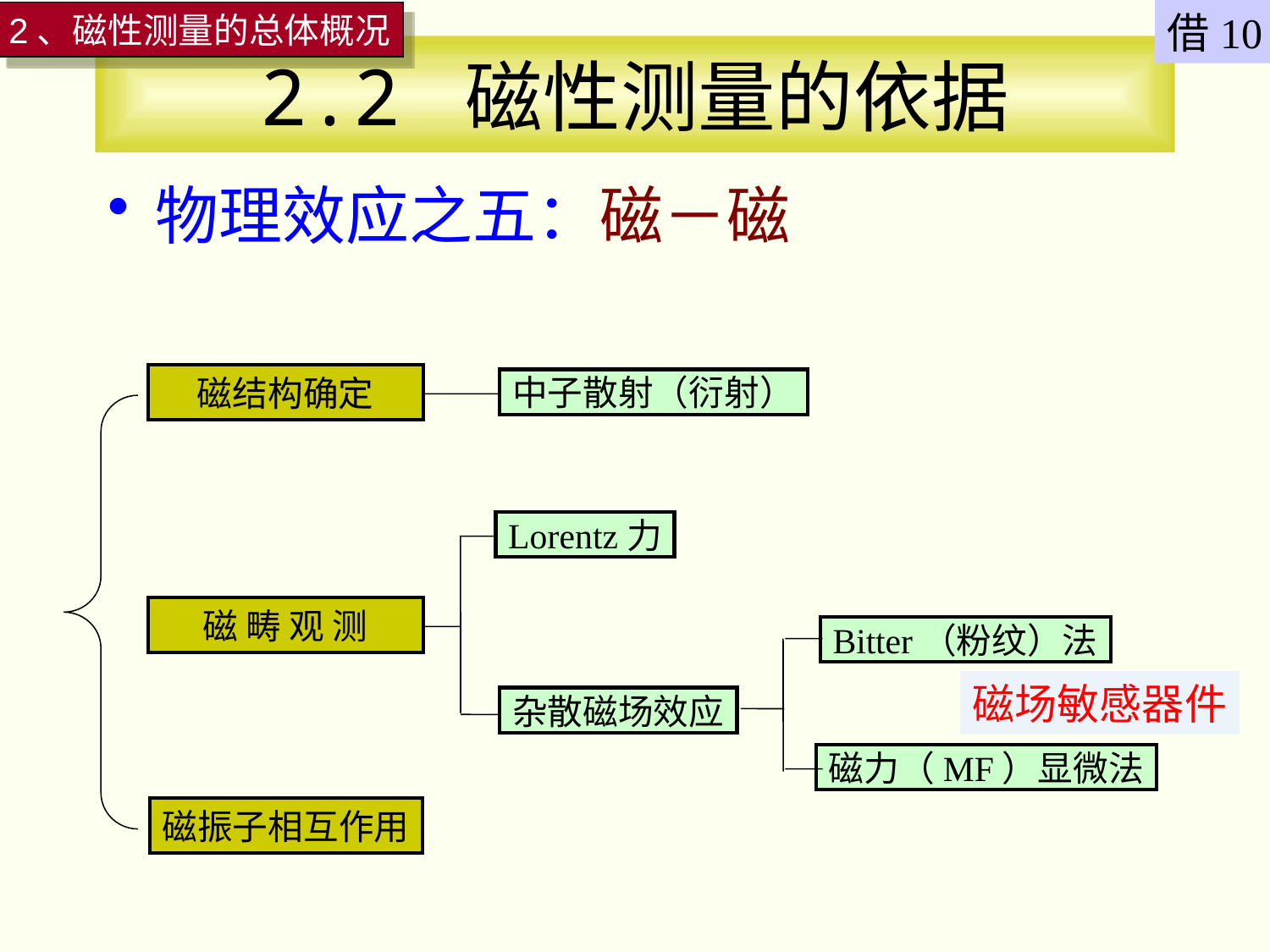

借10
2、磁性测量的总体概况
# 2.2 磁性测量的依据
物理效应之五：磁－磁
磁结构确定
磁 畴 观 测
磁振子相互作用
中子散射（衍射）

Lorentz力

杂散磁场效应

Bitter（粉纹）法

磁力（MF）显微法

磁场敏感器件